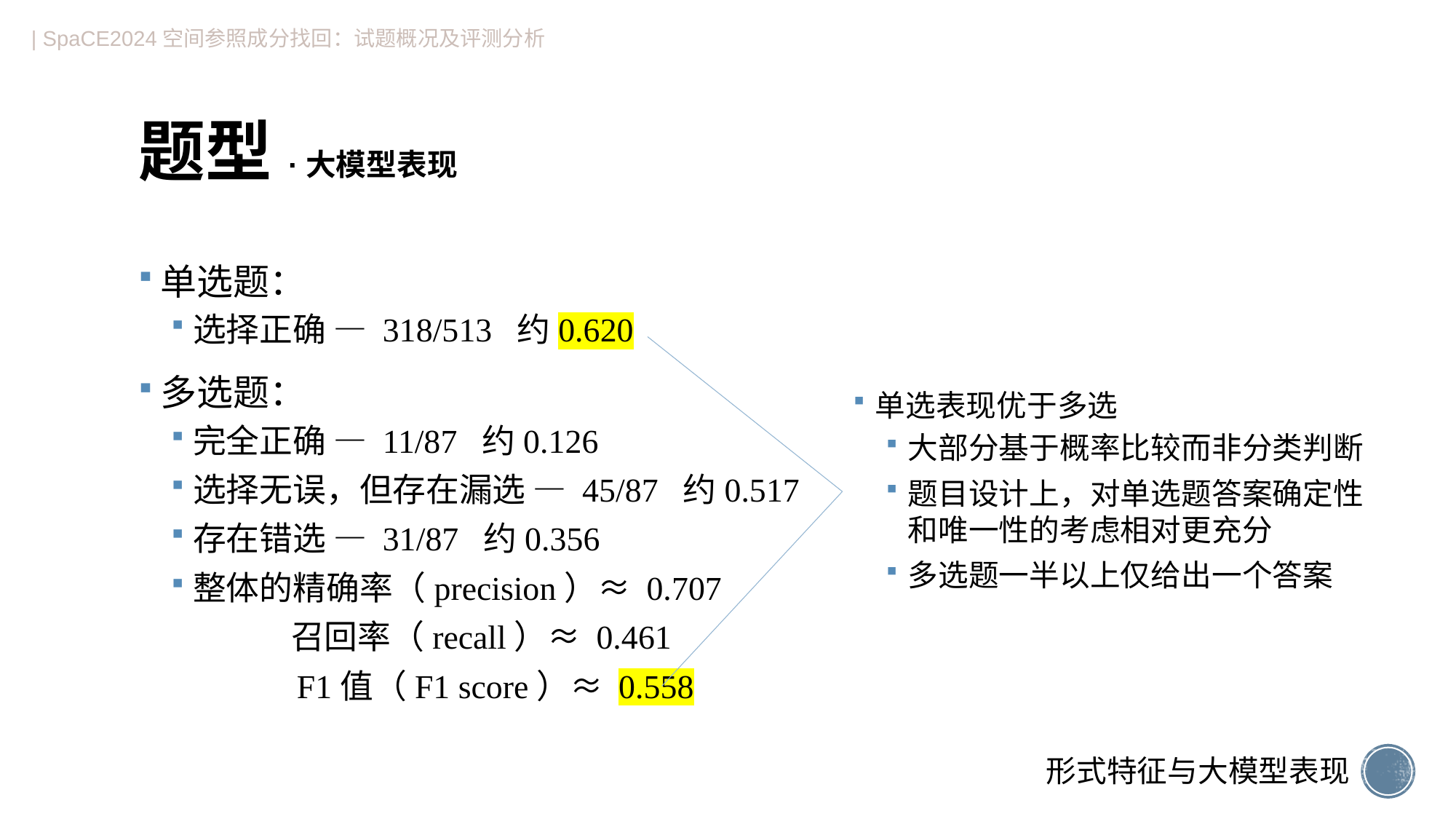

| SpaCE2024空间参照成分找回：试题概况及评测分析
# 题型·大模型表现
单选题：
选择正确 — 318/513  约0.620
多选题：
完全正确 — 11/87  约0.126
选择无误，但存在漏选 — 45/87  约0.517
存在错选 — 31/87  约0.356
整体的精确率（precision）≈ 0.707
               召回率（recall）≈ 0.461
               F1值（F1 score）≈ 0.558
单选表现优于多选
大部分基于概率比较而非分类判断
题目设计上，对单选题答案确定性和唯一性的考虑相对更充分
多选题一半以上仅给出一个答案

形式特征与大模型表现